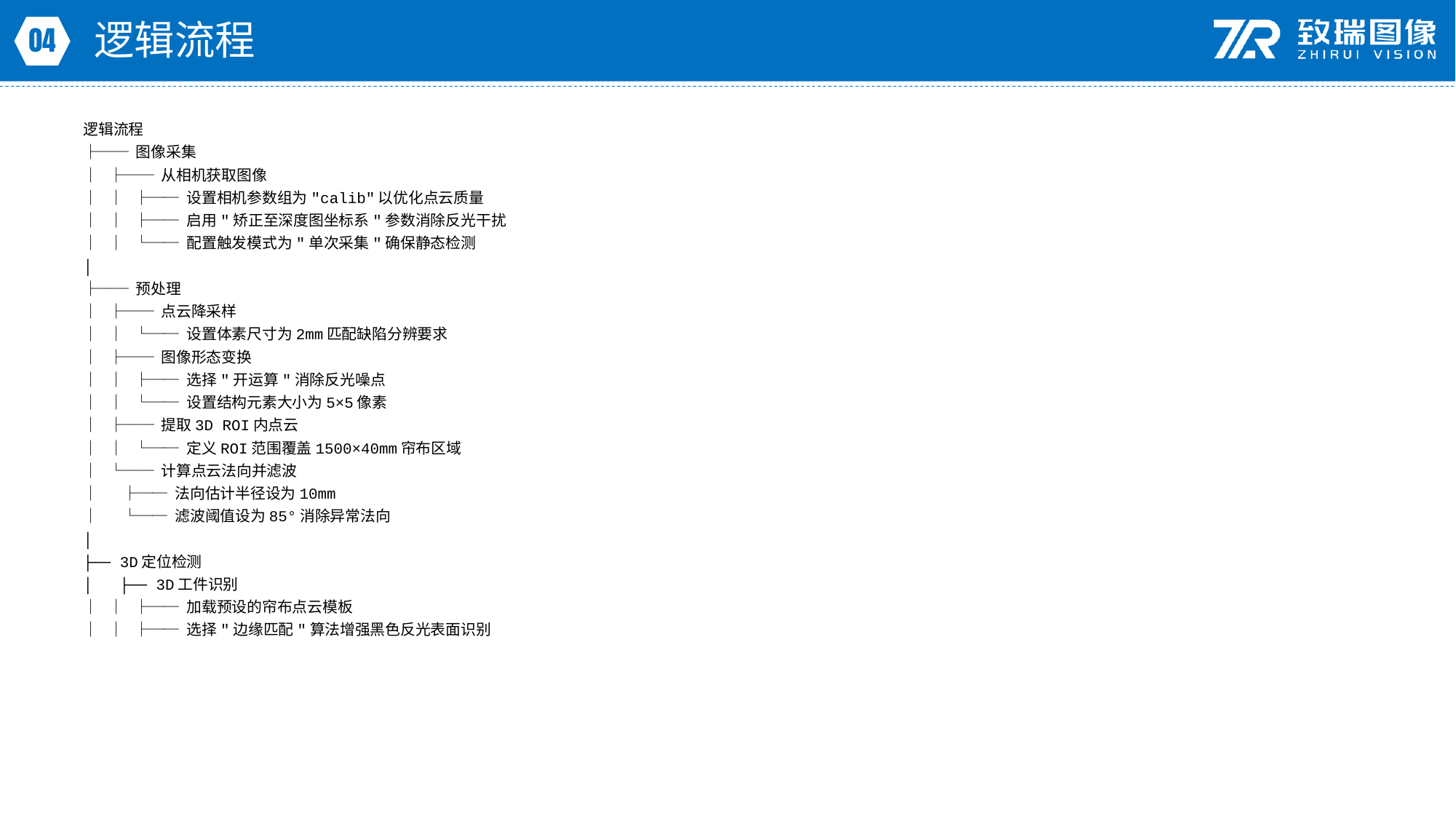

逻辑流程
04

逻辑流程
├── 图像采集
│   ├── 从相机获取图像
│   │   ├── 设置相机参数组为"calib"以优化点云质量
│   │   ├── 启用"矫正至深度图坐标系"参数消除反光干扰
│   │   └── 配置触发模式为"单次采集"确保静态检测
│
├── 预处理
│   ├── 点云降采样
│   │   └── 设置体素尺寸为2mm匹配缺陷分辨要求
│   ├── 图像形态变换
│   │   ├── 选择"开运算"消除反光噪点
│   │   └── 设置结构元素大小为5×5像素
│   ├── 提取3D ROI内点云
│   │   └── 定义ROI范围覆盖1500×40mm帘布区域
│   └── 计算点云法向并滤波
│       ├── 法向估计半径设为10mm
│       └── 滤波阈值设为85°消除异常法向
│
├── 3D定位检测
│   ├── 3D工件识别
│   │   ├── 加载预设的帘布点云模板
│   │   ├── 选择"边缘匹配"算法增强黑色反光表面识别